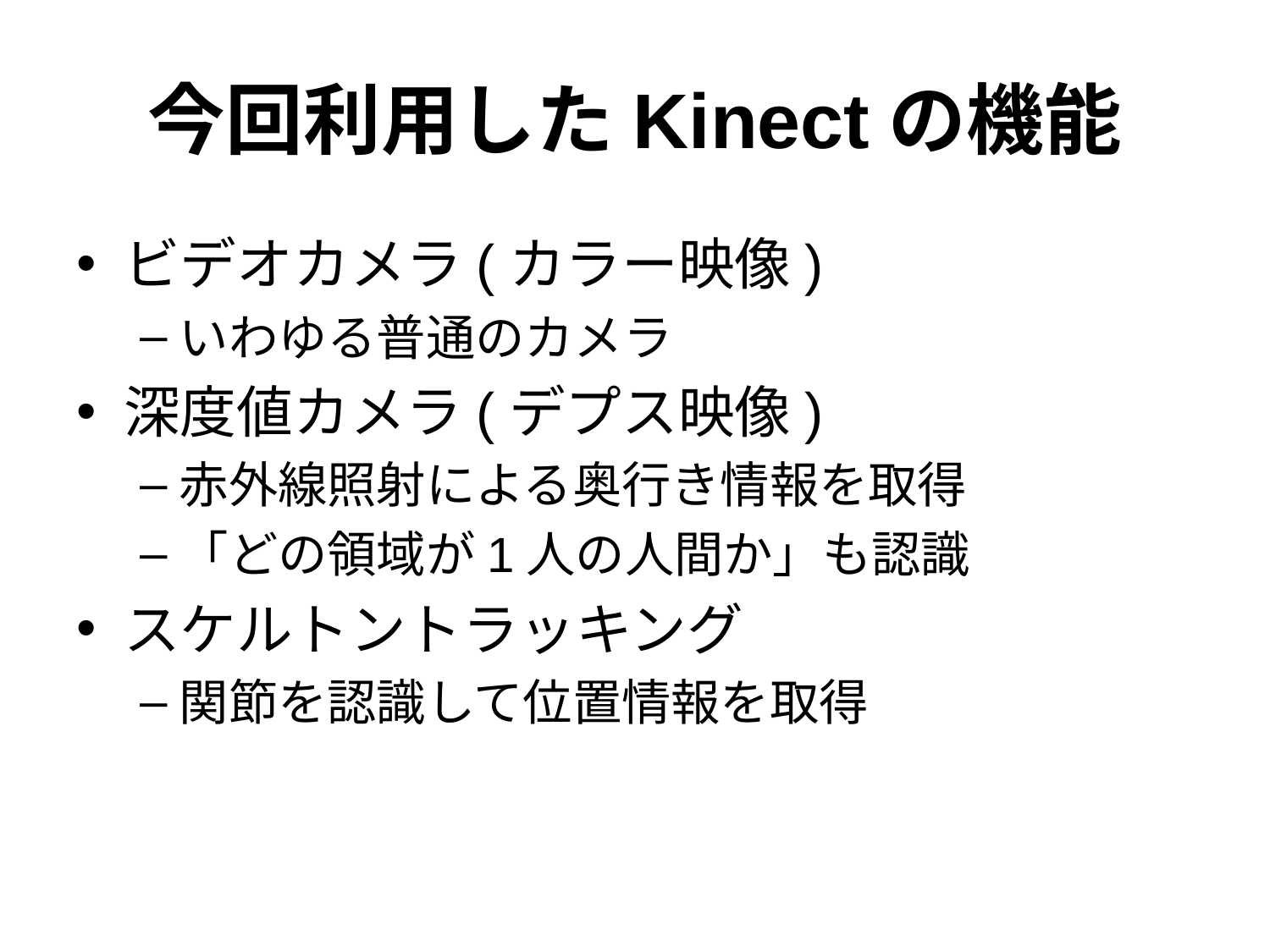

# 今回利用したKinectの機能
ビデオカメラ(カラー映像)
いわゆる普通のカメラ
深度値カメラ(デプス映像)
赤外線照射による奥行き情報を取得
「どの領域が1人の人間か」も認識
スケルトントラッキング
関節を認識して位置情報を取得